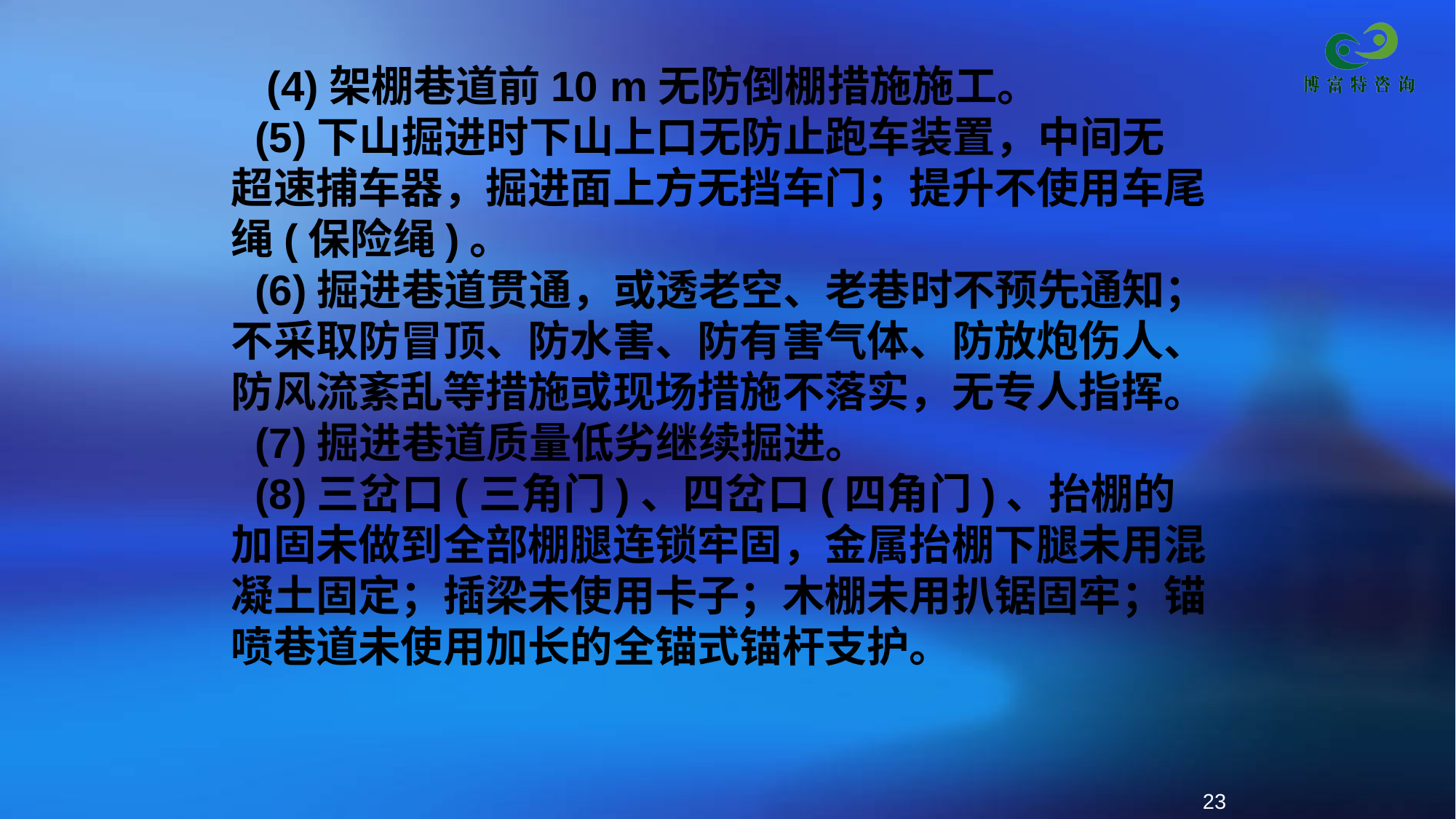

(4)架棚巷道前10 m无防倒棚措施施工。
  (5)下山掘进时下山上口无防止跑车装置，中间无超速捕车器，掘进面上方无挡车门；提升不使用车尾绳(保险绳)。
  (6)掘进巷道贯通，或透老空、老巷时不预先通知；不采取防冒顶、防水害、防有害气体、防放炮伤人、防风流紊乱等措施或现场措施不落实，无专人指挥。
  (7)掘进巷道质量低劣继续掘进。
  (8)三岔口(三角门)、四岔口(四角门)、抬棚的加固未做到全部棚腿连锁牢固，金属抬棚下腿未用混凝土固定；插梁未使用卡子；木棚未用扒锯固牢；锚喷巷道未使用加长的全锚式锚杆支护。
                                      23